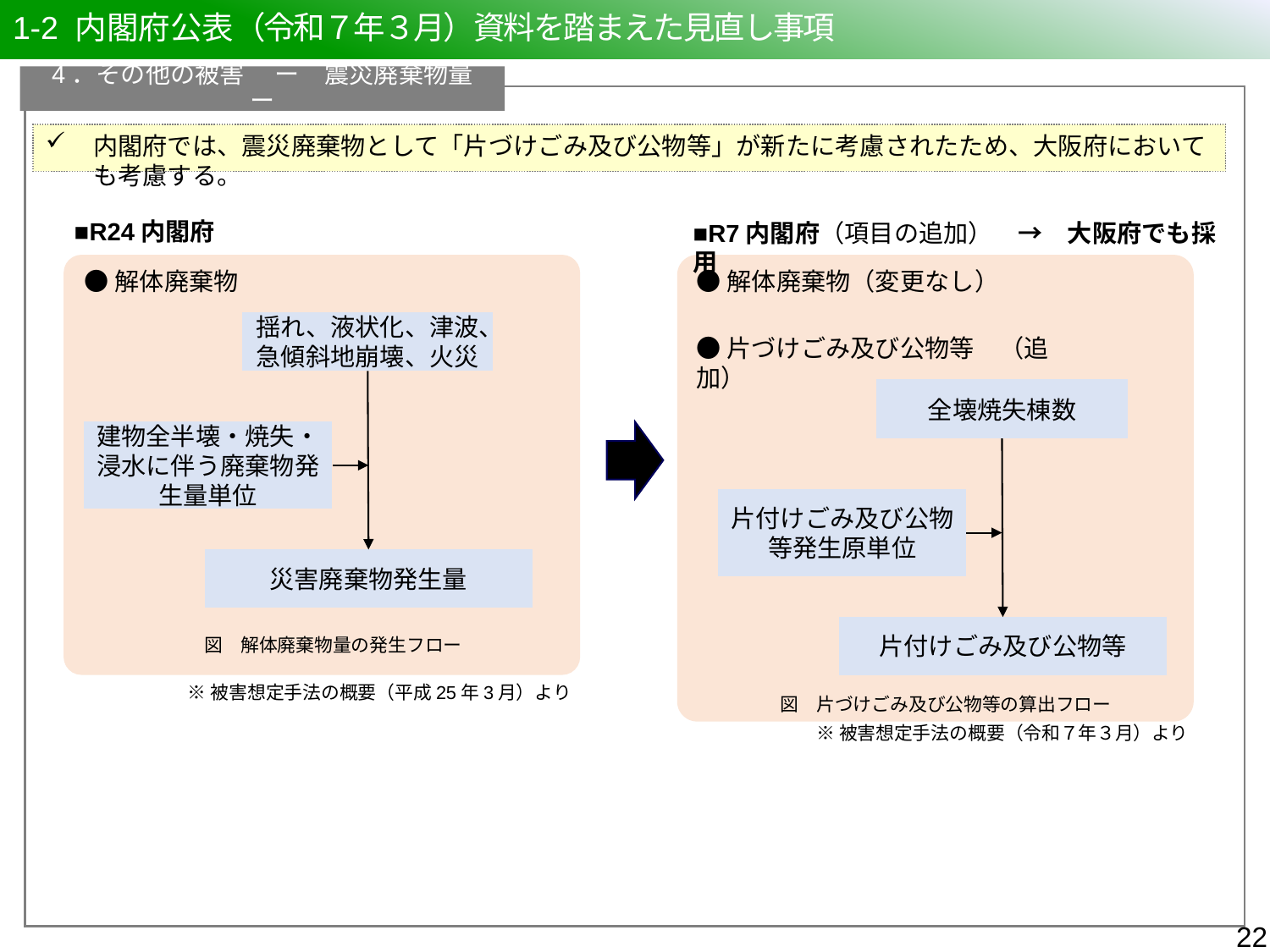

５．その他の被害 　ー　5.1 震災廃棄物量　ー
# 1-2 内閣府公表（令和７年３月）資料を踏まえた見直し事項
4．その他の被害 　ー　震災廃棄物量　ー
内閣府では、震災廃棄物として「片づけごみ及び公物等」が新たに考慮されたため、大阪府においても考慮する。
■R24内閣府
■R7内閣府（項目の追加）　→　大阪府でも採用

●解体廃棄物
●解体廃棄物（変更なし）
揺れ、液状化、津波、急傾斜地崩壊、火災
●片づけごみ及び公物等　（追加）
全壊焼失棟数

建物全半壊・焼失・浸水に伴う廃棄物発生量単位
片付けごみ及び公物等発生原単位
災害廃棄物発生量
片付けごみ及び公物等
図　解体廃棄物量の発生フロー
※被害想定手法の概要（平成25年3月）より
図　片づけごみ及び公物等の算出フロー
※被害想定手法の概要（令和７年３月）より
22